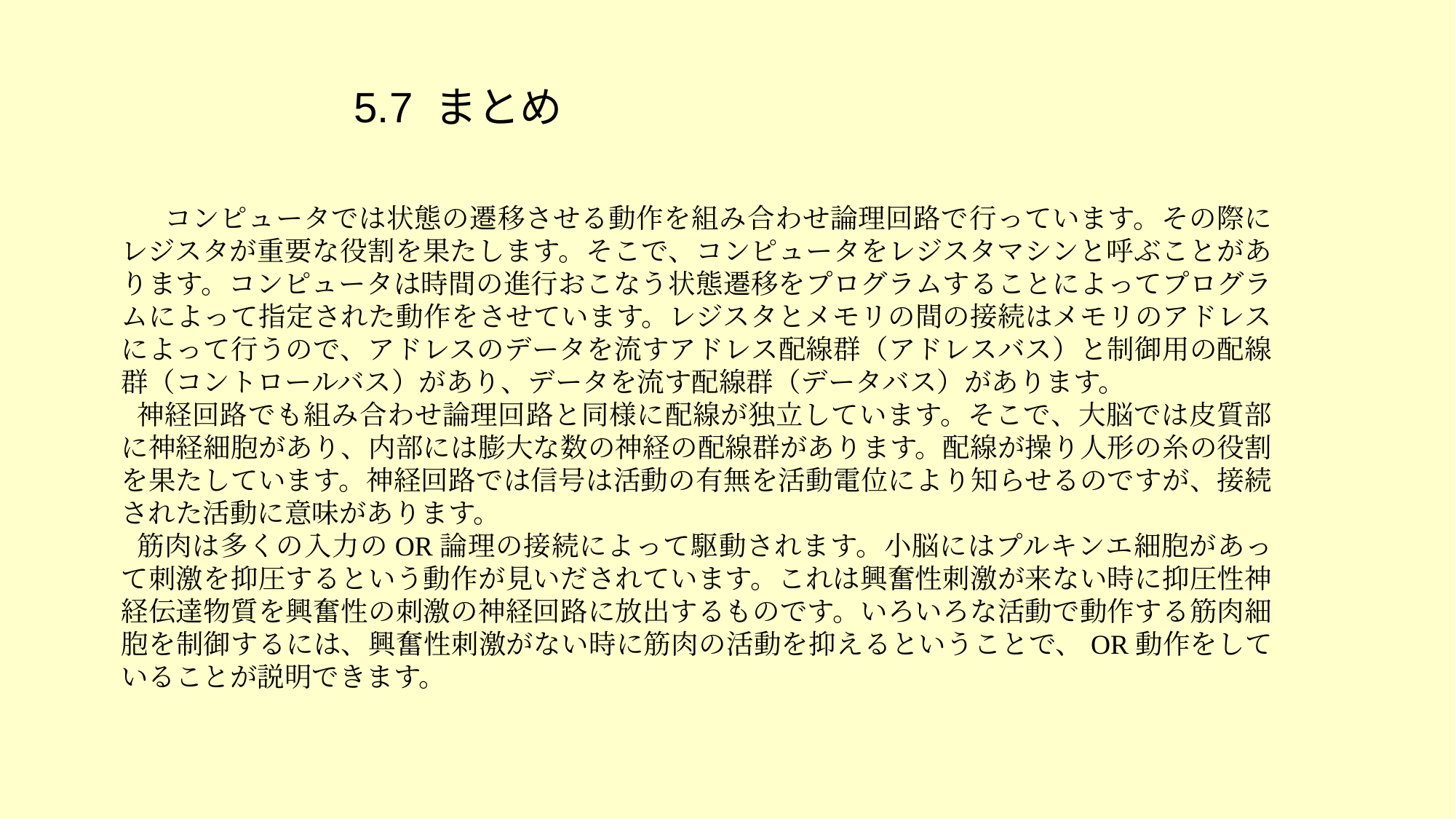

5.7 まとめ

　コンピュータでは状態の遷移させる動作を組み合わせ論理回路で行っています。その際にレジスタが重要な役割を果たします。そこで、コンピュータをレジスタマシンと呼ぶことがあります。コンピュータは時間の進行おこなう状態遷移をプログラムすることによってプログラムによって指定された動作をさせています。レジスタとメモリの間の接続はメモリのアドレスによって行うので、アドレスのデータを流すアドレス配線群（アドレスバス）と制御用の配線群（コントロールバス）があり、データを流す配線群（データバス）があります。
神経回路でも組み合わせ論理回路と同様に配線が独立しています。そこで、大脳では皮質部に神経細胞があり、内部には膨大な数の神経の配線群があります。配線が操り人形の糸の役割を果たしています。神経回路では信号は活動の有無を活動電位により知らせるのですが、接続された活動に意味があります。
筋肉は多くの入力のOR論理の接続によって駆動されます。小脳にはプルキンエ細胞があって刺激を抑圧するという動作が見いだされています。これは興奮性刺激が来ない時に抑圧性神経伝達物質を興奮性の刺激の神経回路に放出するものです。いろいろな活動で動作する筋肉細胞を制御するには、興奮性刺激がない時に筋肉の活動を抑えるということで、OR動作をしていることが説明できます。